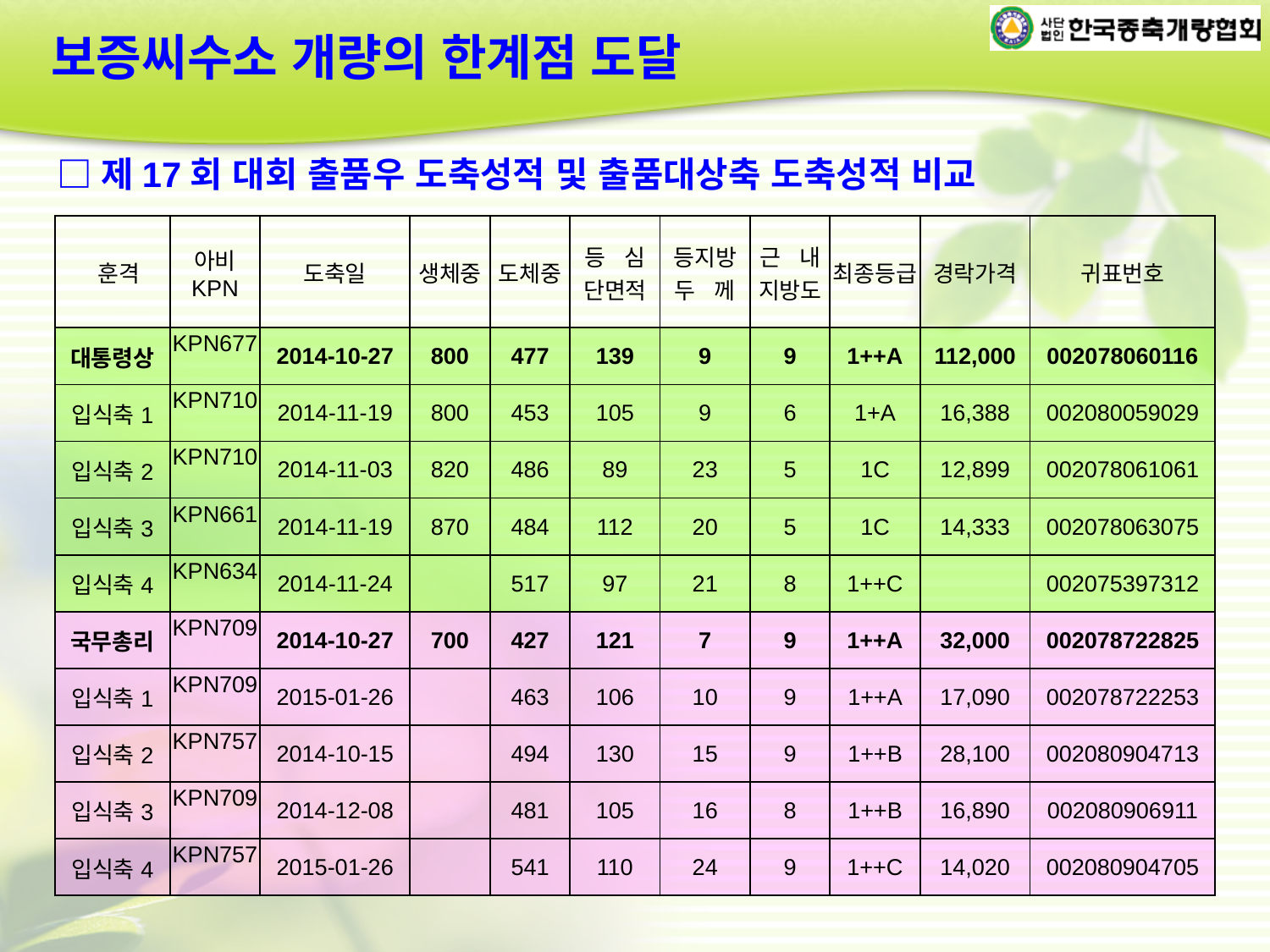

보증씨수소 개량의 한계점 도달
□제17회 대회 출품우 도축성적 및 출품대상축 도축성적 비교
| 훈격 | 아비 KPN | 도축일 | 생체중 | 도체중 | 등 심 단면적 | 등지방 두 께 | 근 내 지방도 | 최종등급 | 경락가격 | 귀표번호 |
| --- | --- | --- | --- | --- | --- | --- | --- | --- | --- | --- |
| 대통령상 | KPN677 | 2014-10-27 | 800 | 477 | 139 | 9 | 9 | 1++A | 112,000 | 002078060116 |
| 입식축1 | KPN710 | 2014-11-19 | 800 | 453 | 105 | 9 | 6 | 1+A | 16,388 | 002080059029 |
| 입식축2 | KPN710 | 2014-11-03 | 820 | 486 | 89 | 23 | 5 | 1C | 12,899 | 002078061061 |
| 입식축3 | KPN661 | 2014-11-19 | 870 | 484 | 112 | 20 | 5 | 1C | 14,333 | 002078063075 |
| 입식축4 | KPN634 | 2014-11-24 |  | 517 | 97 | 21 | 8 | 1++C |  | 002075397312 |
| 국무총리 | KPN709 | 2014-10-27 | 700 | 427 | 121 | 7 | 9 | 1++A | 32,000 | 002078722825 |
| 입식축1 | KPN709 | 2015-01-26 |  | 463 | 106 | 10 | 9 | 1++A | 17,090 | 002078722253 |
| 입식축2 | KPN757 | 2014-10-15 |  | 494 | 130 | 15 | 9 | 1++B | 28,100 | 002080904713 |
| 입식축3 | KPN709 | 2014-12-08 |  | 481 | 105 | 16 | 8 | 1++B | 16,890 | 002080906911 |
| 입식축4 | KPN757 | 2015-01-26 |  | 541 | 110 | 24 | 9 | 1++C | 14,020 | 002080904705 |